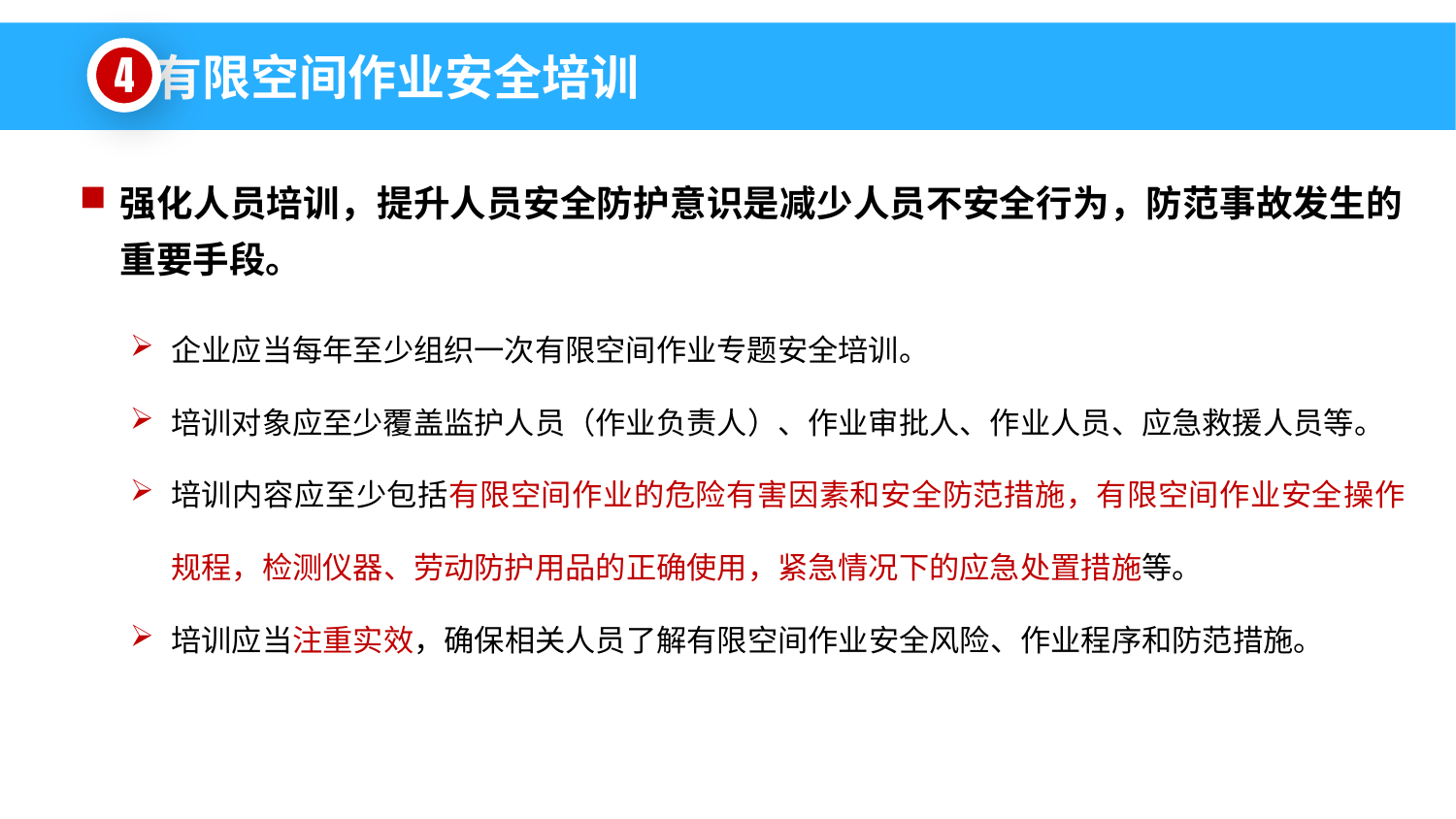

有限空间作业安全培训

4
强化人员培训，提升人员安全防护意识是减少人员不安全行为，防范事故发生的重要手段。
企业应当每年至少组织一次有限空间作业专题安全培训。
培训对象应至少覆盖监护人员（作业负责人）、作业审批人、作业人员、应急救援人员等。
培训内容应至少包括有限空间作业的危险有害因素和安全防范措施，有限空间作业安全操作规程，检测仪器、劳动防护用品的正确使用，紧急情况下的应急处置措施等。
培训应当注重实效，确保相关人员了解有限空间作业安全风险、作业程序和防范措施。
28